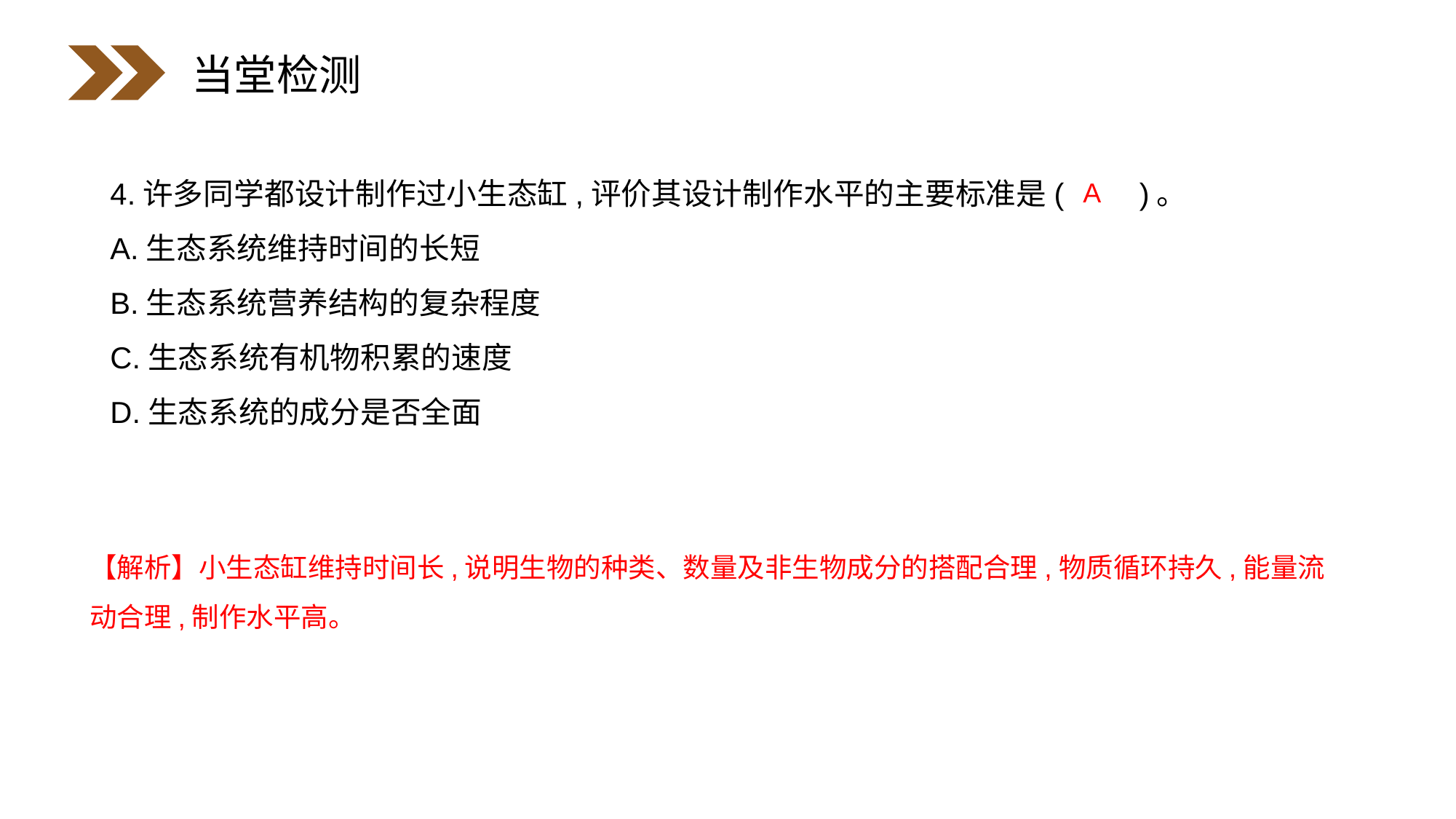

当堂检测
4.许多同学都设计制作过小生态缸,评价其设计制作水平的主要标准是(　　)。
A.生态系统维持时间的长短
B.生态系统营养结构的复杂程度
C.生态系统有机物积累的速度
D.生态系统的成分是否全面

A
【解析】小生态缸维持时间长,说明生物的种类、数量及非生物成分的搭配合理,物质循环持久,能量流动合理,制作水平高。